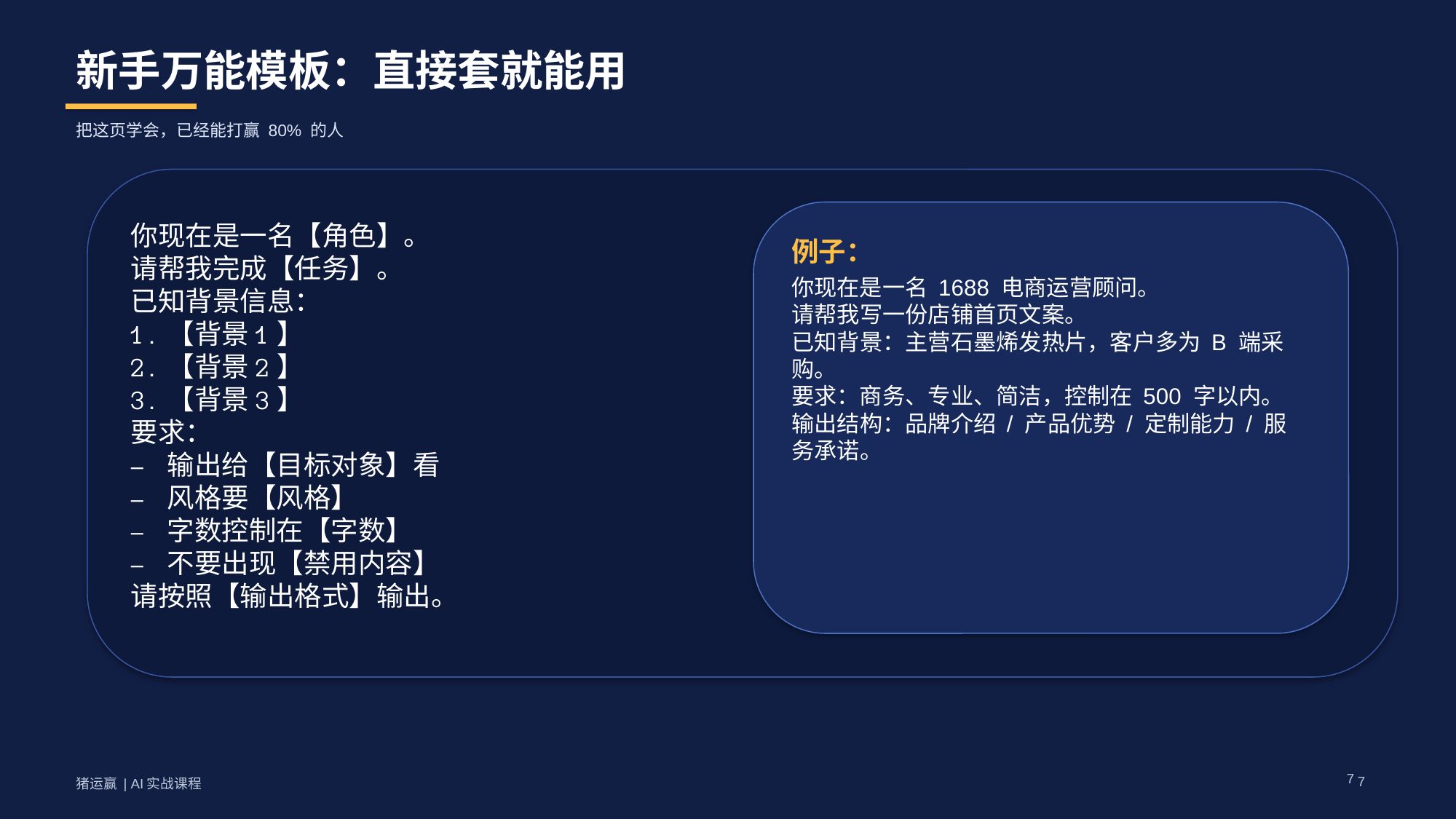

新手万能模板：直接套就能用

把这页学会，已经能打赢 80% 的人

你现在是一名【角色】。
请帮我完成【任务】。
已知背景信息：
1.【背景1】
2.【背景2】
3.【背景3】
要求：
- 输出给【目标对象】看
- 风格要【风格】
- 字数控制在【字数】
- 不要出现【禁用内容】
请按照【输出格式】输出。
例子：
你现在是一名 1688 电商运营顾问。
请帮我写一份店铺首页文案。
已知背景：主营石墨烯发热片，客户多为 B 端采购。
要求：商务、专业、简洁，控制在 500 字以内。
输出结构：品牌介绍 / 产品优势 / 定制能力 / 服务承诺。
7
7
猪运赢 | AI实战课程